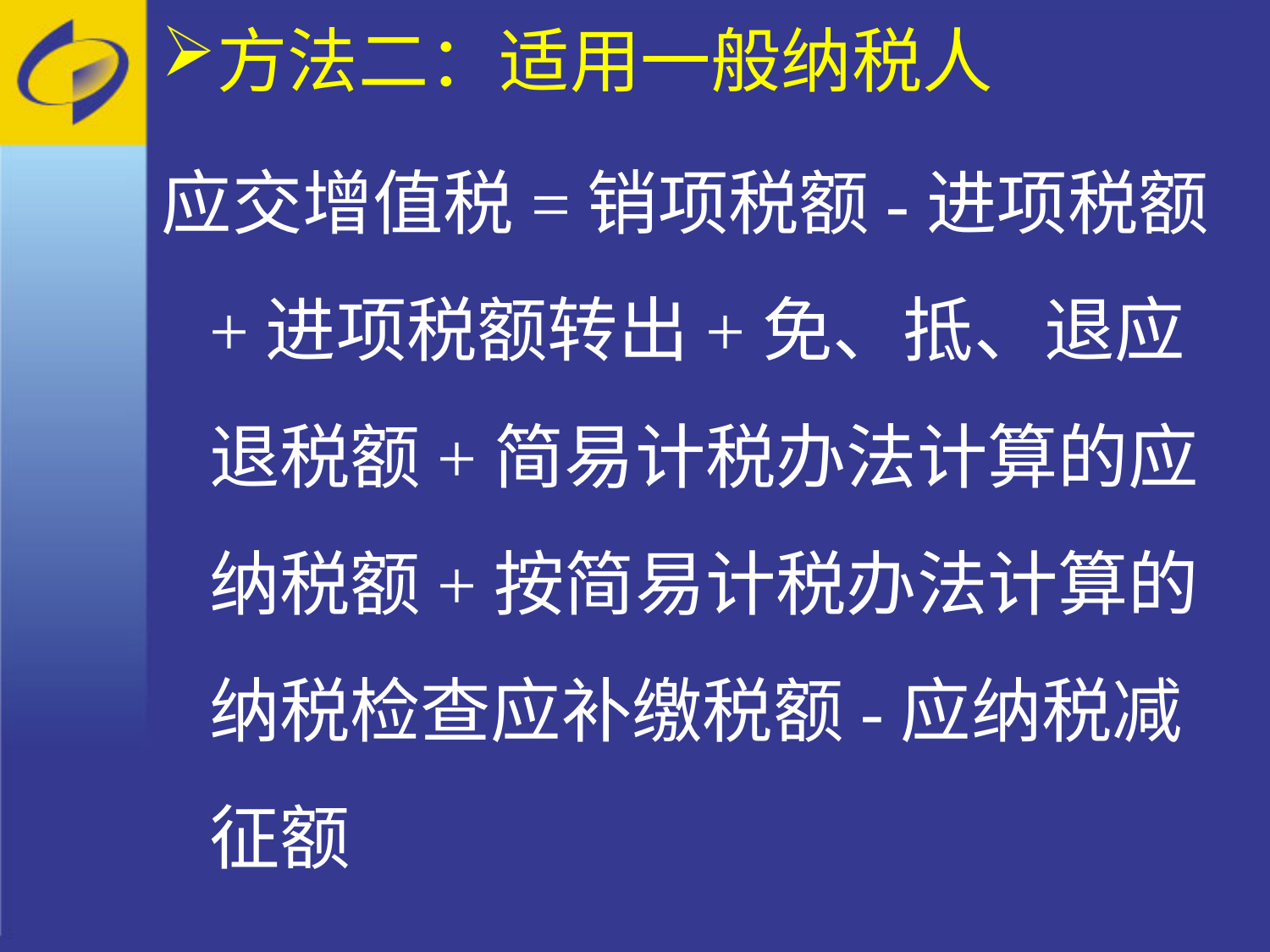

方法二：适用一般纳税人
应交增值税=销项税额-进项税额+进项税额转出+免、抵、退应退税额+简易计税办法计算的应纳税额+按简易计税办法计算的纳税检查应补缴税额-应纳税减征额